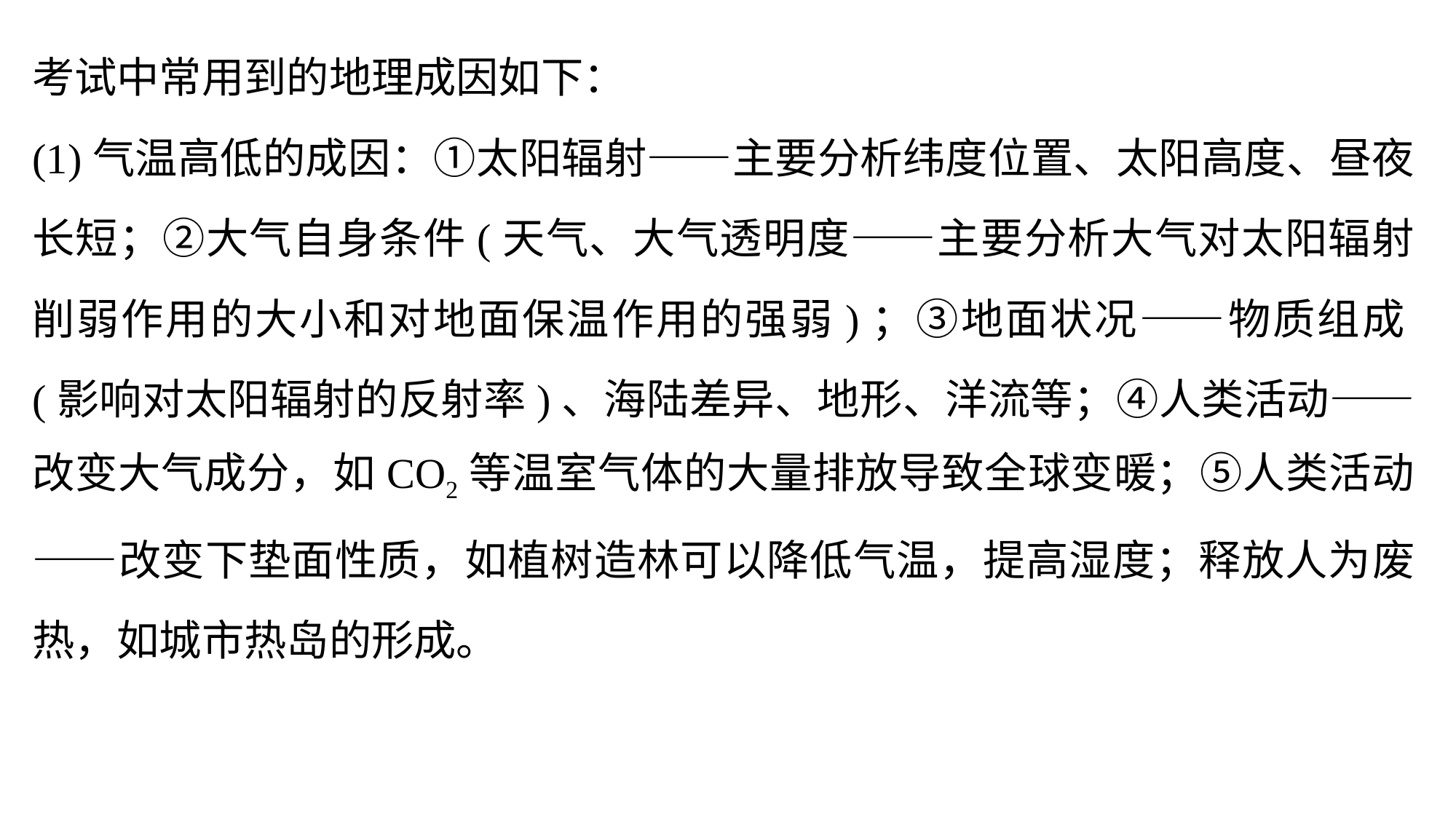

考试中常用到的地理成因如下：
(1)气温高低的成因：①太阳辐射——主要分析纬度位置、太阳高度、昼夜长短；②大气自身条件(天气、大气透明度——主要分析大气对太阳辐射削弱作用的大小和对地面保温作用的强弱)；③地面状况——物质组成(影响对太阳辐射的反射率)、海陆差异、地形、洋流等；④人类活动——改变大气成分，如CO2等温室气体的大量排放导致全球变暖；⑤人类活动——改变下垫面性质，如植树造林可以降低气温，提高湿度；释放人为废热，如城市热岛的形成。